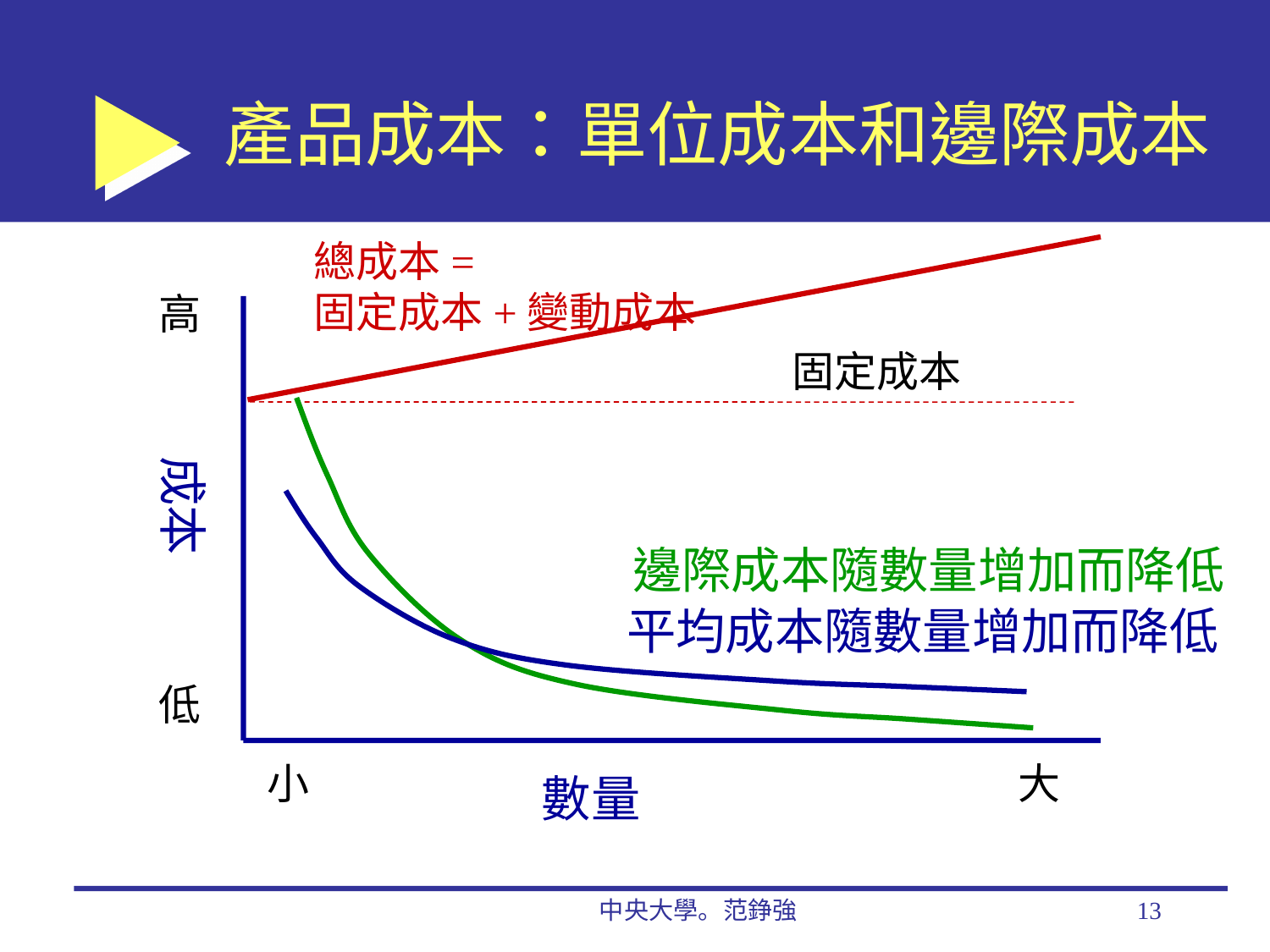

# 產品成本：單位成本和邊際成本
總成本=
固定成本+變動成本

固定成本
高

邊際成本隨數量增加而降低
成本

平均成本隨數量增加而降低
低

小
大
數量
中央大學。范錚強
13